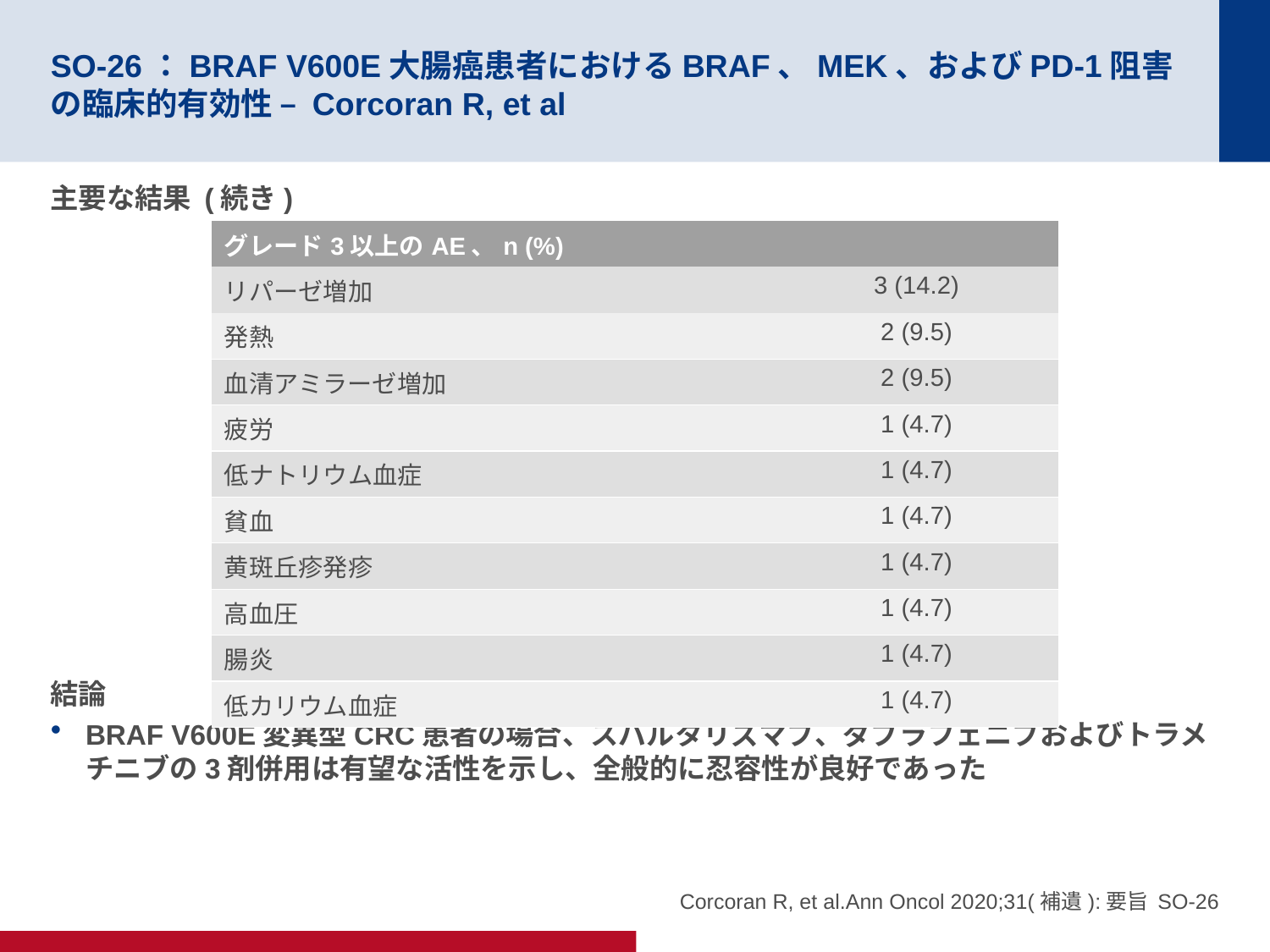

# SO-26：BRAF V600E大腸癌患者におけるBRAF、MEK、およびPD-1阻害の臨床的有効性 – Corcoran R, et al
主要な結果 (続き)
結論
BRAF V600E変異型CRC患者の場合、スパルタリズマブ、ダブラフェニブおよびトラメチニブの3剤併用は有望な活性を示し、全般的に忍容性が良好であった
| グレード3以上のAE、n (%) |  |
| --- | --- |
| リパーゼ増加 | 3 (14.2) |
| 発熱 | 2 (9.5) |
| 血清アミラーゼ増加 | 2 (9.5) |
| 疲労 | 1 (4.7) |
| 低ナトリウム血症 | 1 (4.7) |
| 貧血 | 1 (4.7) |
| 黄斑丘疹発疹 | 1 (4.7) |
| 高血圧 | 1 (4.7) |
| 腸炎 | 1 (4.7) |
| 低カリウム血症 | 1 (4.7) |
Corcoran R, et al.Ann Oncol 2020;31(補遺):要旨 SO-26